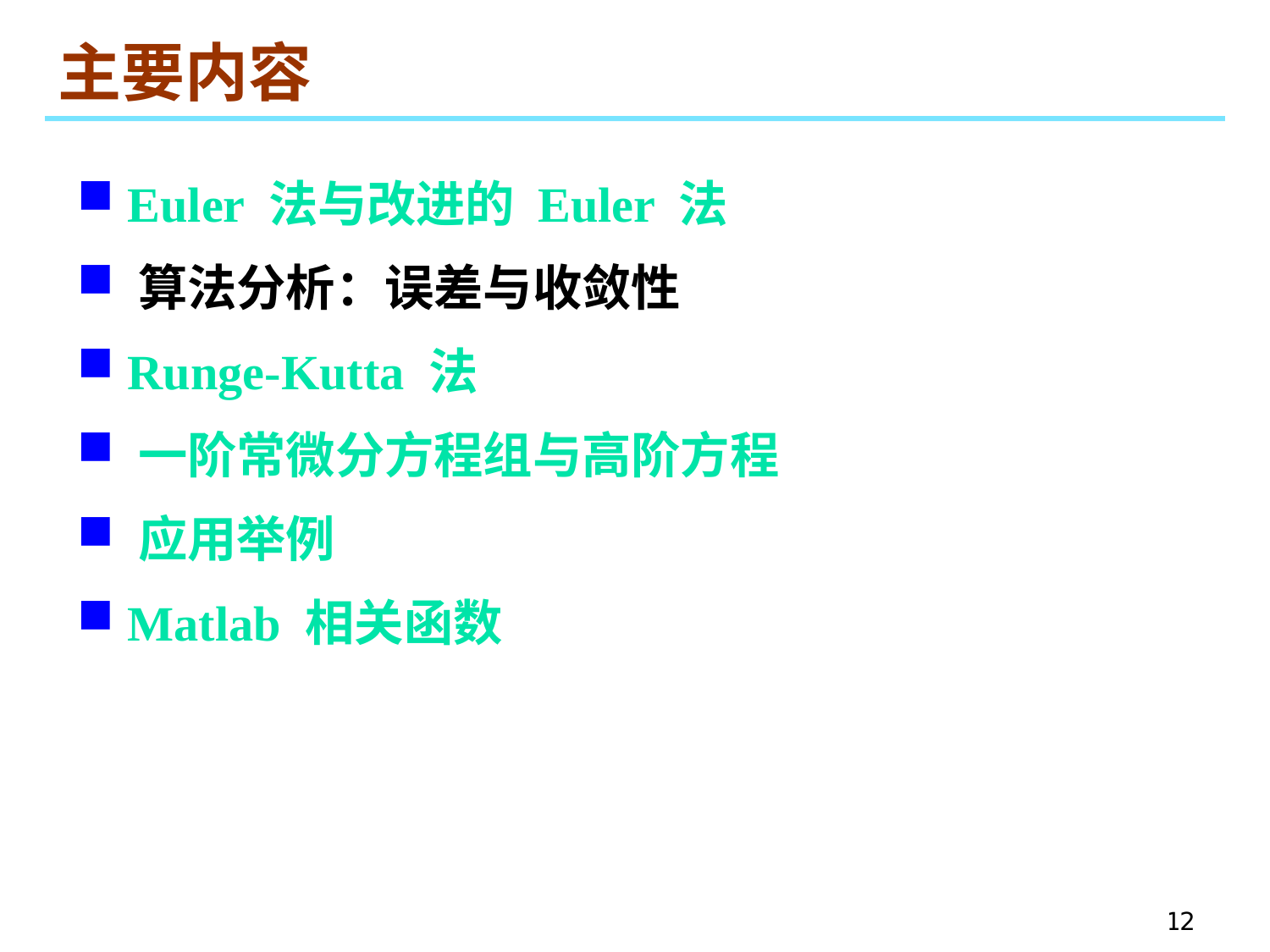

# 主要内容
 Euler 法与改进的 Euler 法
 算法分析：误差与收敛性
 Runge-Kutta 法
 一阶常微分方程组与高阶方程
 应用举例
 Matlab 相关函数
12